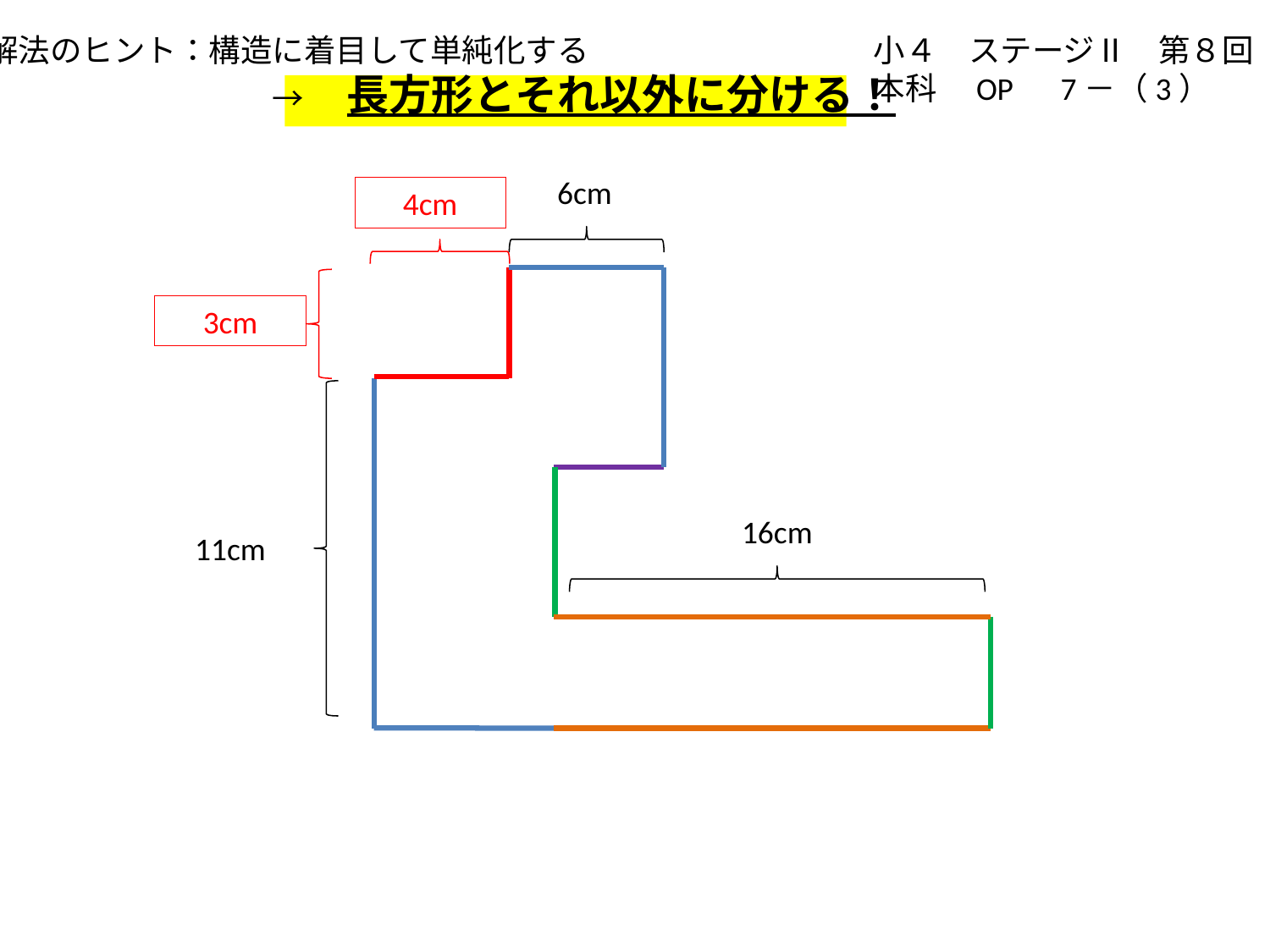

解法のヒント：構造に着目して単純化する
　　　　　　　　　→　長方形とそれ以外に分ける！
小４　ステージⅡ　第８回
本科　OP　7－（3）

6cm
4cm

3cm

16cm
11cm